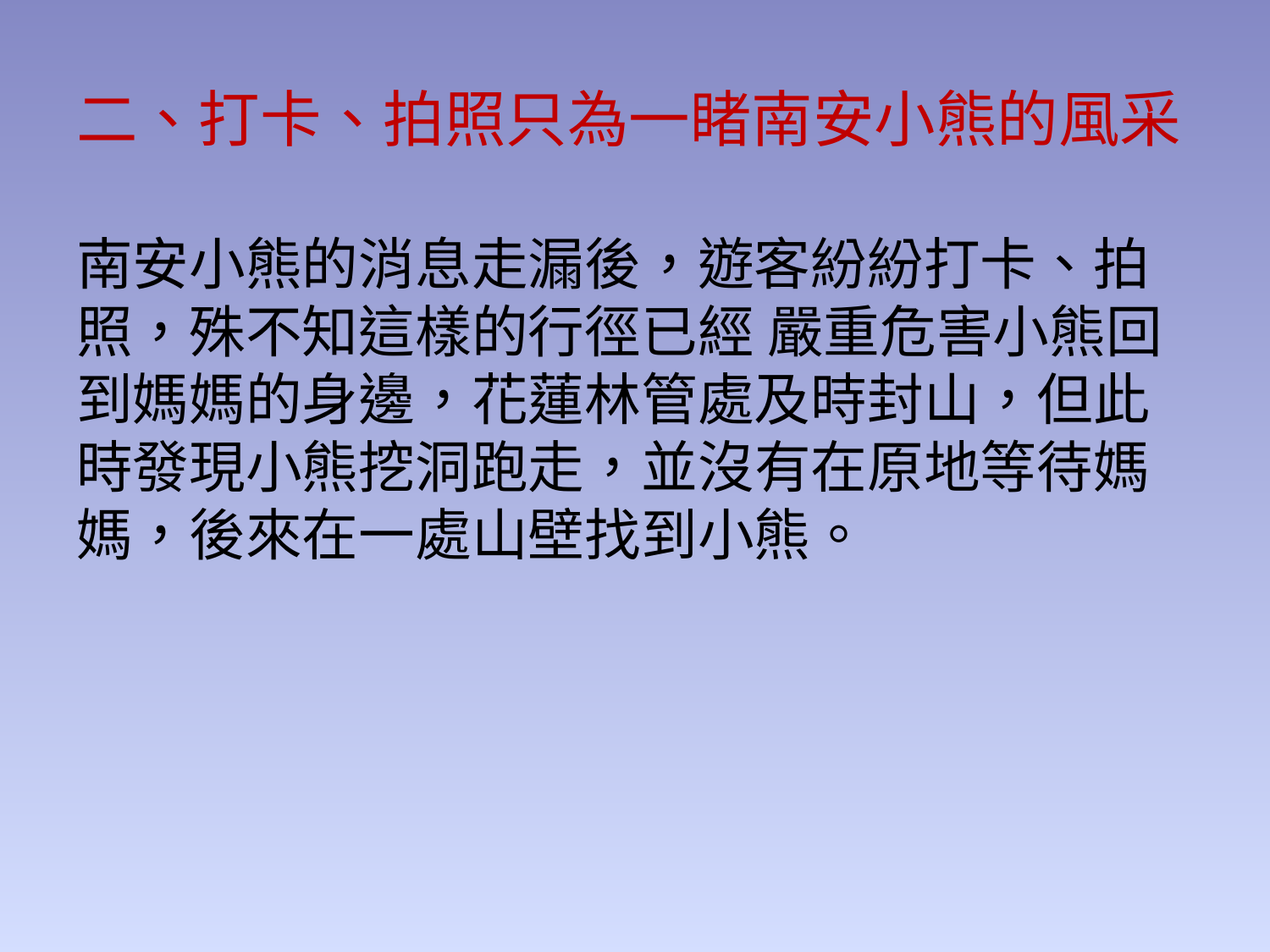

# 二、打卡、拍照只為一睹南安小熊的風采
南安小熊的消息走漏後，遊客紛紛打卡、拍照，殊不知這樣的行徑已經 嚴重危害小熊回到媽媽的身邊，花蓮林管處及時封山，但此時發現小熊挖洞跑走，並沒有在原地等待媽媽，後來在一處山壁找到小熊。